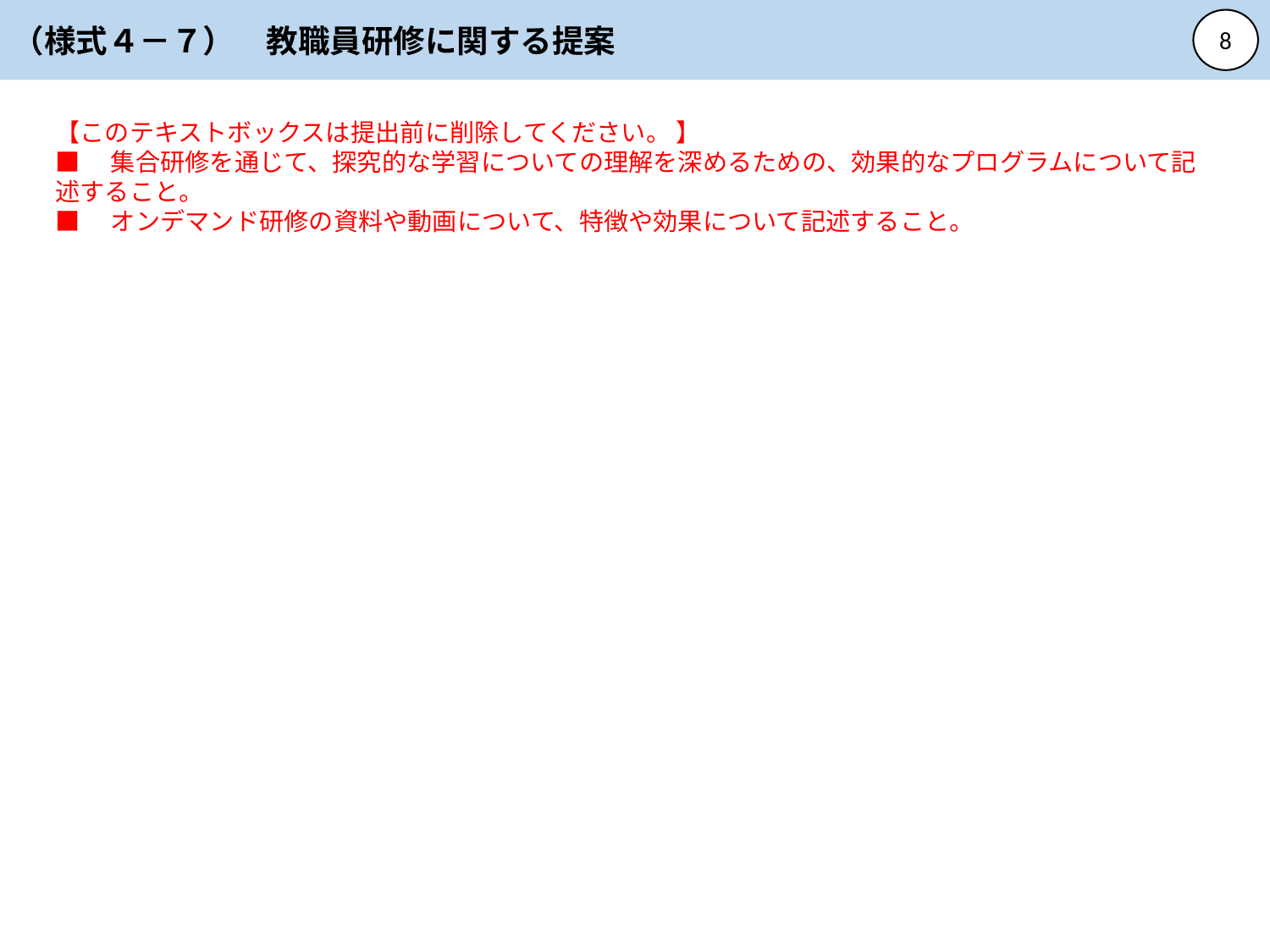

（様式４－７）　教職員研修に関する提案
8
【このテキストボックスは提出前に削除してください。 】
■　集合研修を通じて、探究的な学習についての理解を深めるための、効果的なプログラムについて記述すること。
■　オンデマンド研修の資料や動画について、特徴や効果について記述すること。